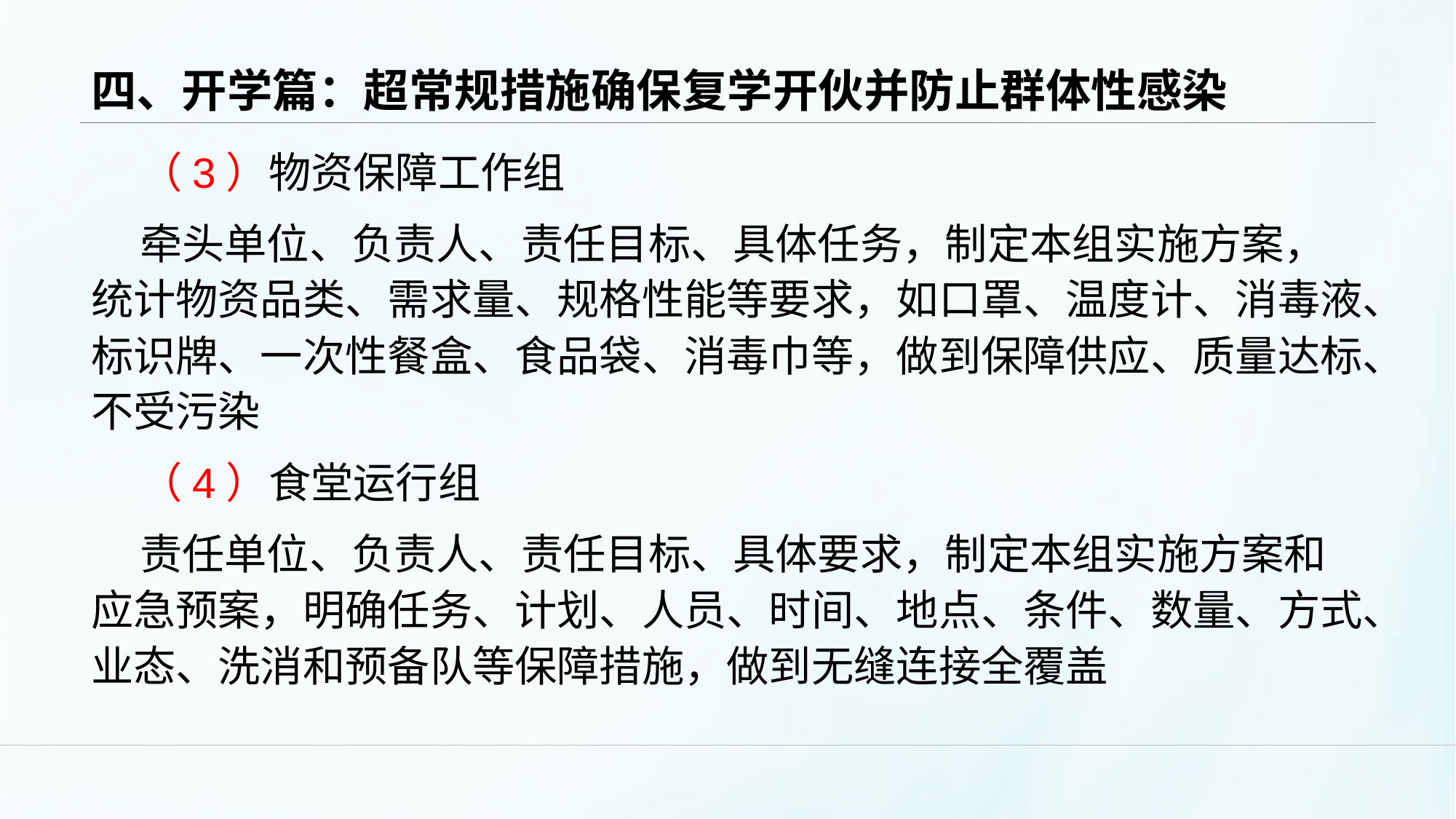

# 四、开学篇：超常规措施确保复学开伙并防止群体性感染
（3）物资保障工作组
牵头单位、负责人、责任目标、具体任务，制定本组实施方案，统计物资品类、需求量、规格性能等要求，如口罩、温度计、消毒液、标识牌、一次性餐盒、食品袋、消毒巾等，做到保障供应、质量达标、不受污染
（4）食堂运行组
责任单位、负责人、责任目标、具体要求，制定本组实施方案和应急预案，明确任务、计划、人员、时间、地点、条件、数量、方式、业态、洗消和预备队等保障措施，做到无缝连接全覆盖